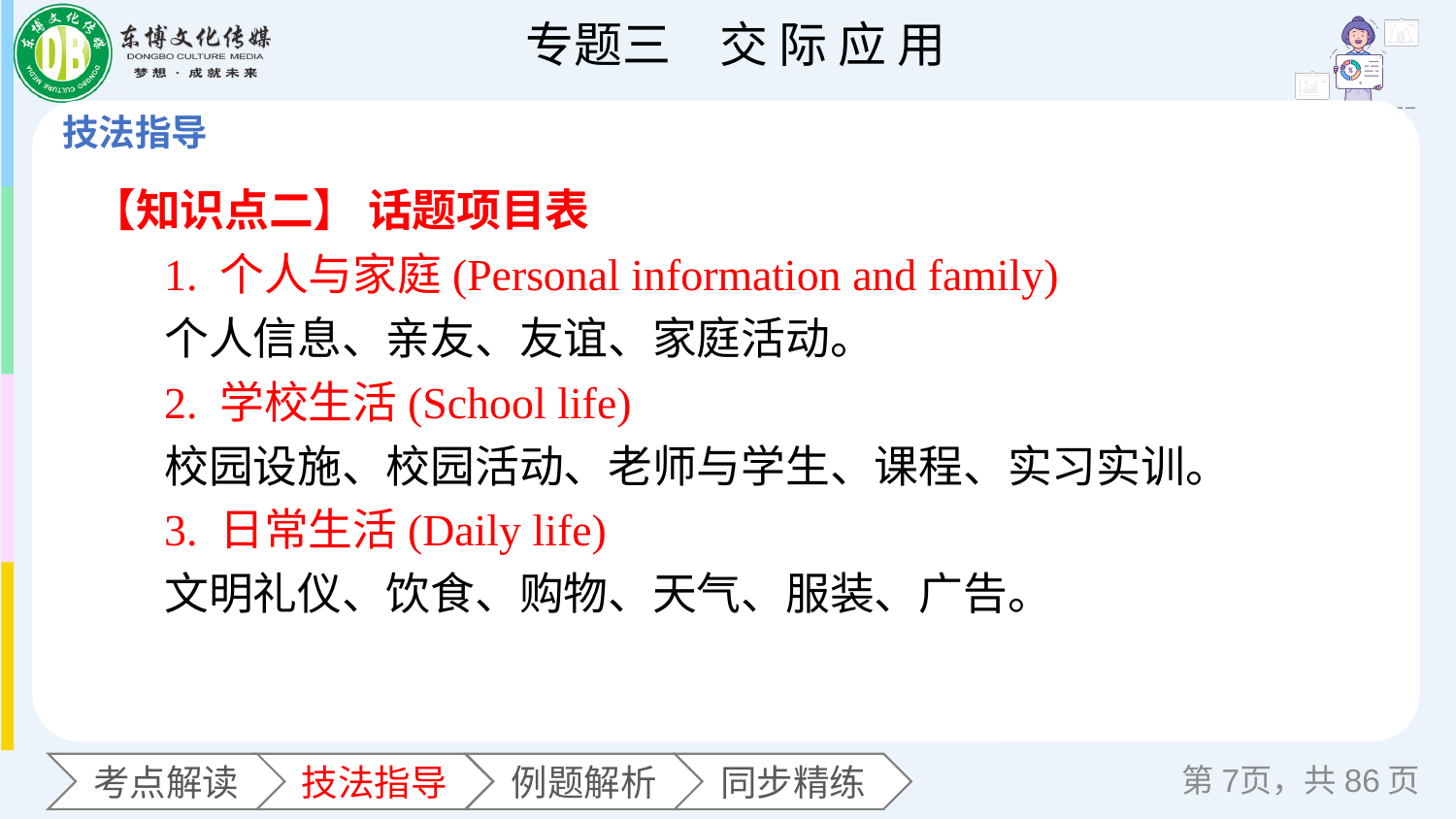

【知识点二】 话题项目表
1. 个人与家庭(Personal information and family)
个人信息、亲友、友谊、家庭活动。
2. 学校生活(School life)
校园设施、校园活动、老师与学生、课程、实习实训。
3. 日常生活(Daily life)
文明礼仪、饮食、购物、天气、服装、广告。
第7页，共86页